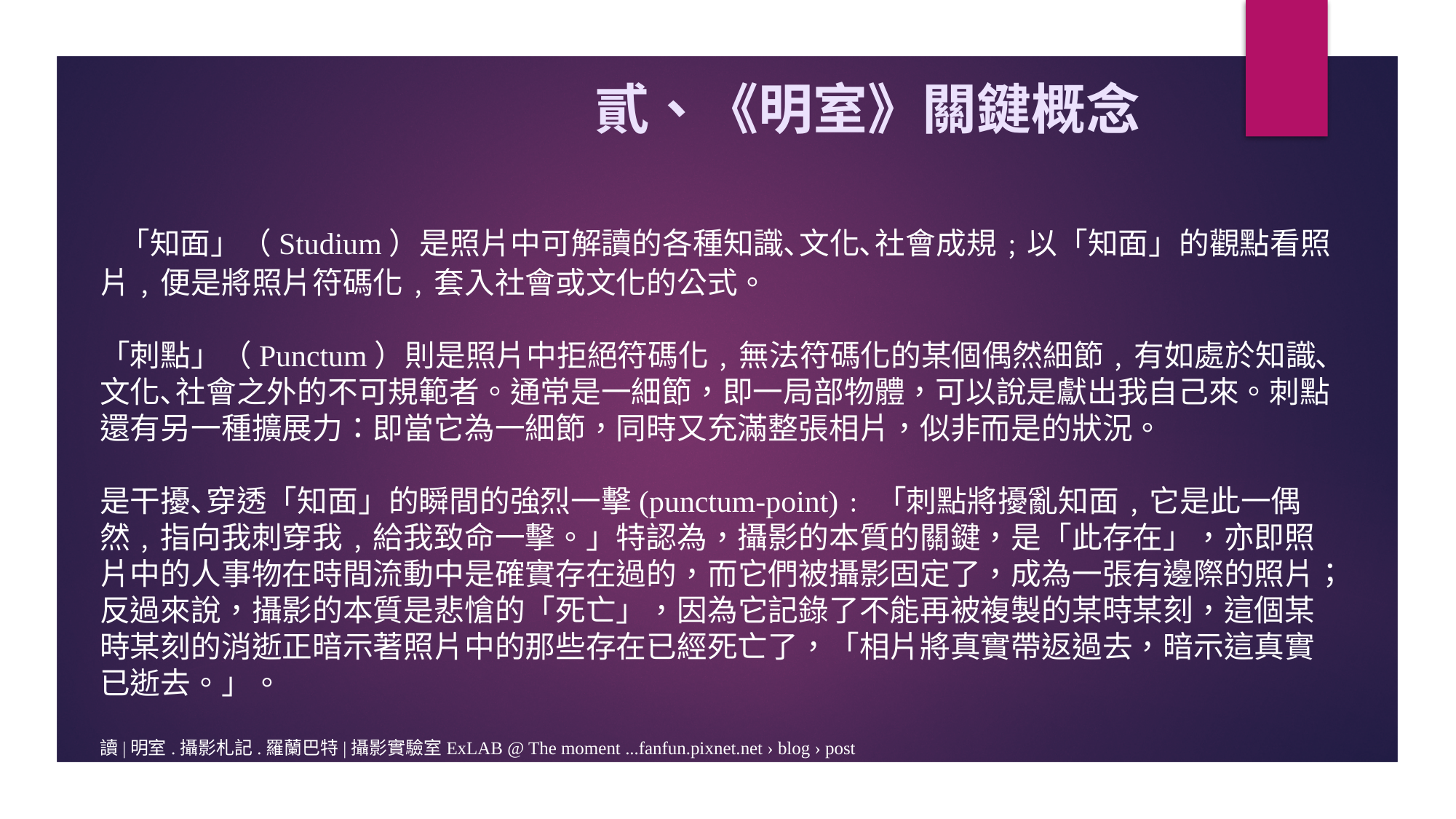

貳、《明室》關鍵概念
 「知面」（Studium）是照片中可解讀的各種知識､文化､社會成規﹔以「知面」的觀點看照片﹐便是將照片符碼化﹐套入社會或文化的公式。

「刺點」（Punctum）則是照片中拒絕符碼化﹐無法符碼化的某個偶然細節﹐有如處於知識､文化､社會之外的不可規範者。通常是一細節，即一局部物體，可以說是獻出我自己來。刺點還有另一種擴展力：即當它為一細節，同時又充滿整張相片，似非而是的狀況。

是干擾､穿透「知面」的瞬間的強烈一擊(punctum-point)﹕「刺點將擾亂知面﹐它是此一偶然﹐指向我刺穿我﹐給我致命一擊。」特認為，攝影的本質的關鍵，是「此存在」，亦即照片中的人事物在時間流動中是確實存在過的，而它們被攝影固定了，成為一張有邊際的照片；反過來說，攝影的本質是悲愴的「死亡」，因為它記錄了不能再被複製的某時某刻，這個某時某刻的消逝正暗示著照片中的那些存在已經死亡了，「相片將真實帶返過去，暗示這真實已逝去。」。

讀|明室.攝影札記.羅蘭巴特|攝影實驗室ExLAB @ The moment ...fanfun.pixnet.net › blog › post
...